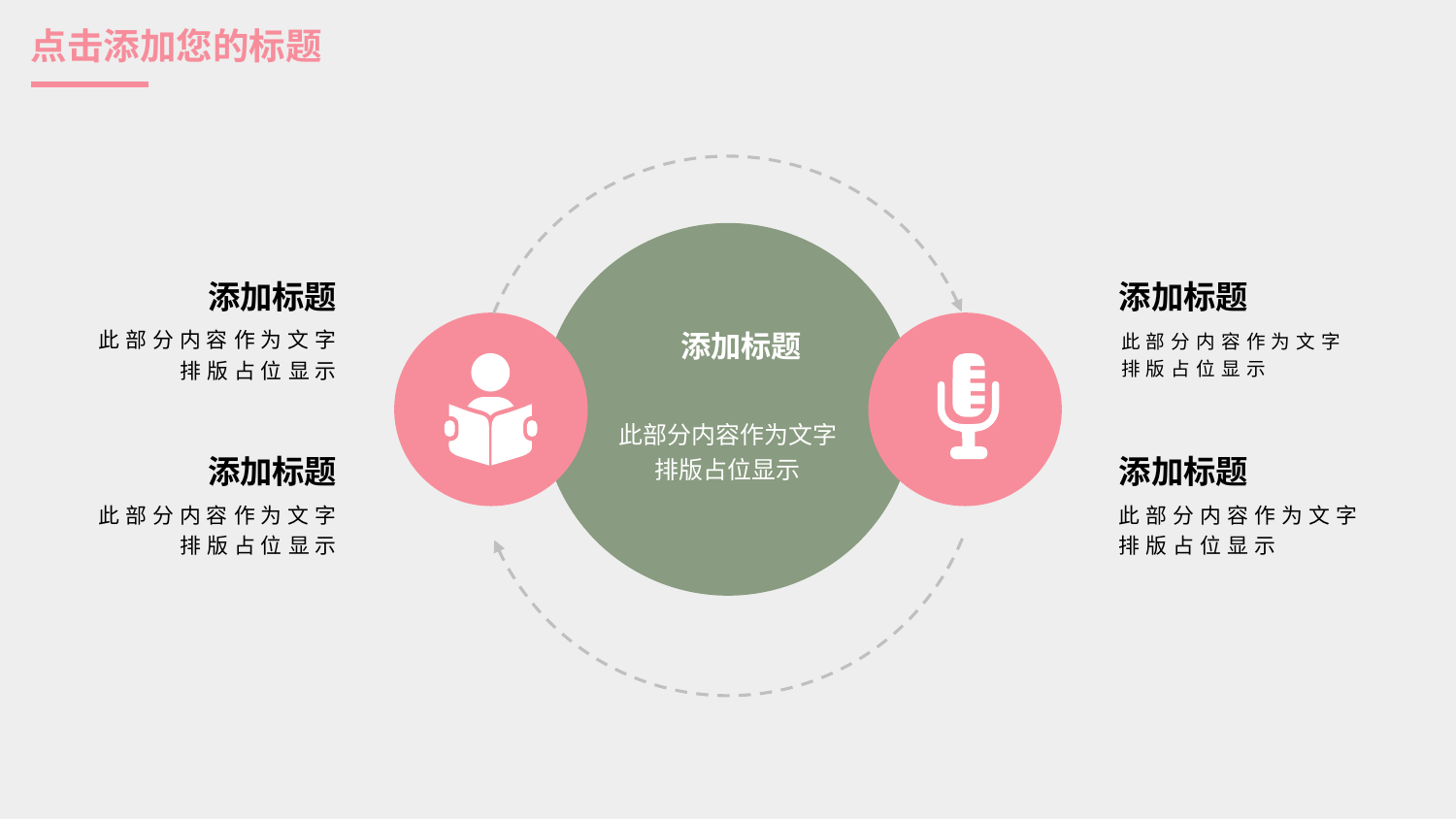

点击添加您的标题

此部分内容作为文字排版占位显示

添加标题

添加标题
此部分内容作为文字
排版占位显示
添加标题
此部分内容作为文字
排版占位显示
添加标题
此部分内容作为文字
排版占位显示
添加标题
此部分内容作为文字
排版占位显示